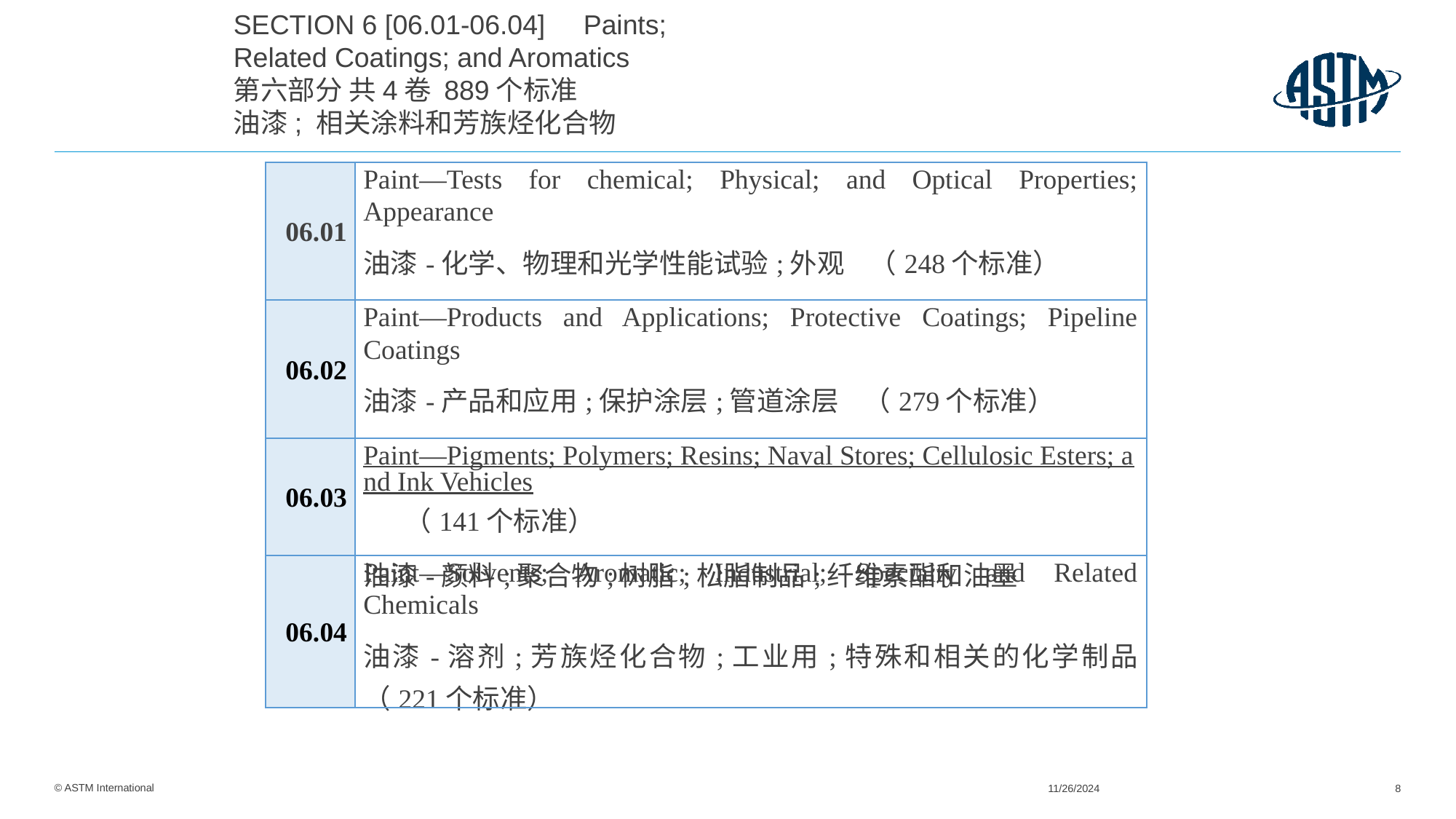

SECTION 6 [06.01-06.04]     Paints; Related Coatings; and Aromatics
第六部分 共4卷 889个标准
油漆; 相关涂料和芳族烃化合物
| 06.01 | Paint—Tests for chemical; Physical; and Optical Properties; Appearance 油漆-化学、物理和光学性能试验;外观 （248个标准） |
| --- | --- |
| 06.02 | Paint—Products and Applications; Protective Coatings; Pipeline Coatings 油漆-产品和应用;保护涂层;管道涂层 （279个标准） |
| 06.03 | Paint—Pigments; Polymers; Resins; Naval Stores; Cellulosic Esters; and Ink Vehicles （141个标准） 油漆-颜料;聚合物;树脂;松脂制品;纤维素酯和油墨 |
| 06.04 | Paint—Solvents; Aromatic; Industrial; Specialty and Related Chemicals 油漆-溶剂;芳族烃化合物;工业用;特殊和相关的化学制品 （221个标准） |
11/26/2024
8